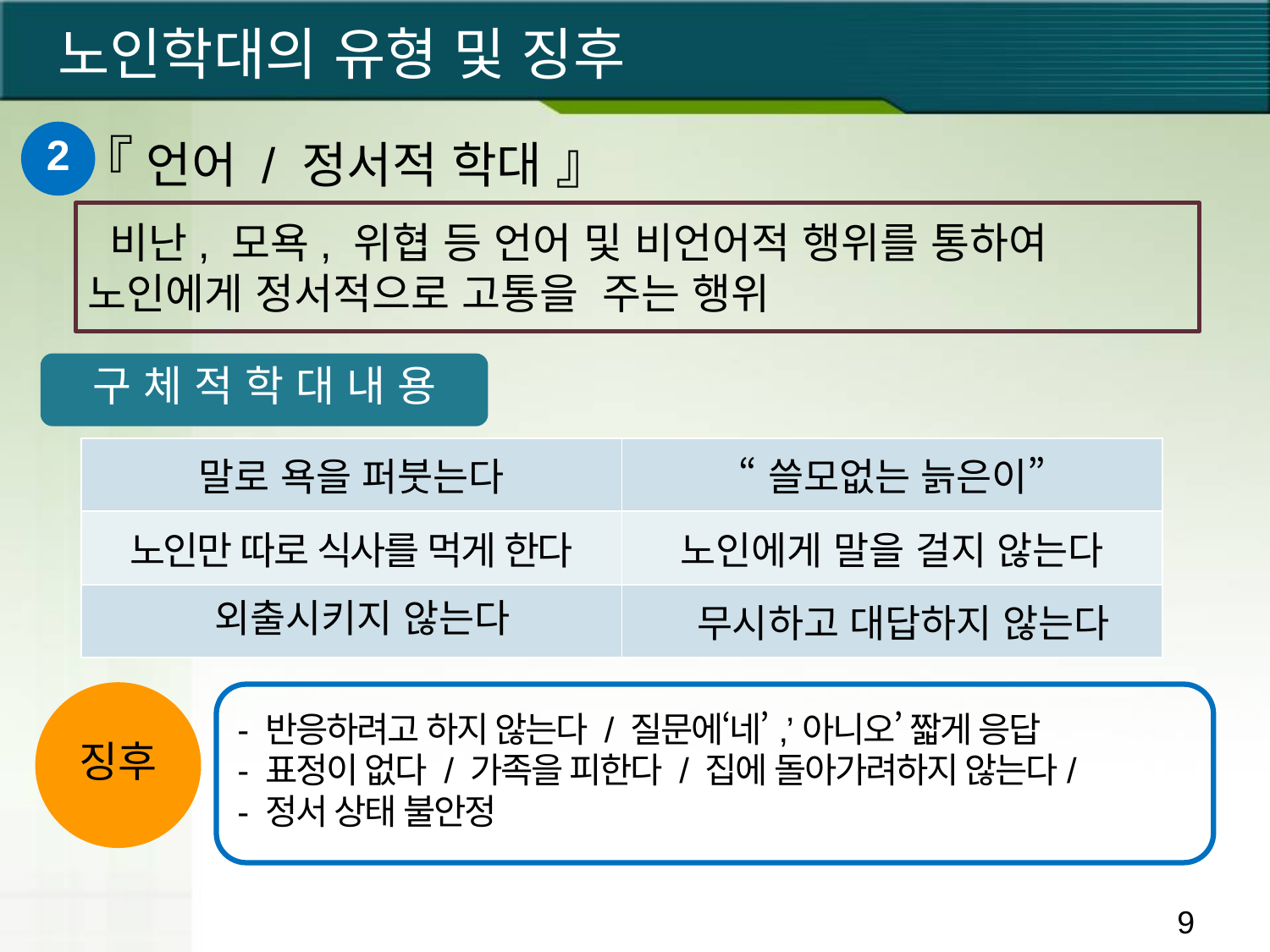

노인학대의 유형 및 징후
『 언어 / 정서적 학대 』
2
 비난, 모욕, 위협 등 언어 및 비언어적 행위를 통하여 노인에게 정서적으로 고통을  주는 행위
구 체 적 학 대 내 용
| 말로 욕을 퍼붓는다 | “쓸모없는 늙은이” |
| --- | --- |
| 노인만 따로 식사를 먹게 한다 | 노인에게 말을 걸지 않는다 |
| 외출시키지 않는다 | 무시하고 대답하지 않는다 |
징후
- 반응하려고 하지 않는다 / 질문에‘네’,’아니오’ 짧게 응답
- 표정이 없다 / 가족을 피한다 / 집에 돌아가려하지 않는다/
- 정서 상태 불안정
9